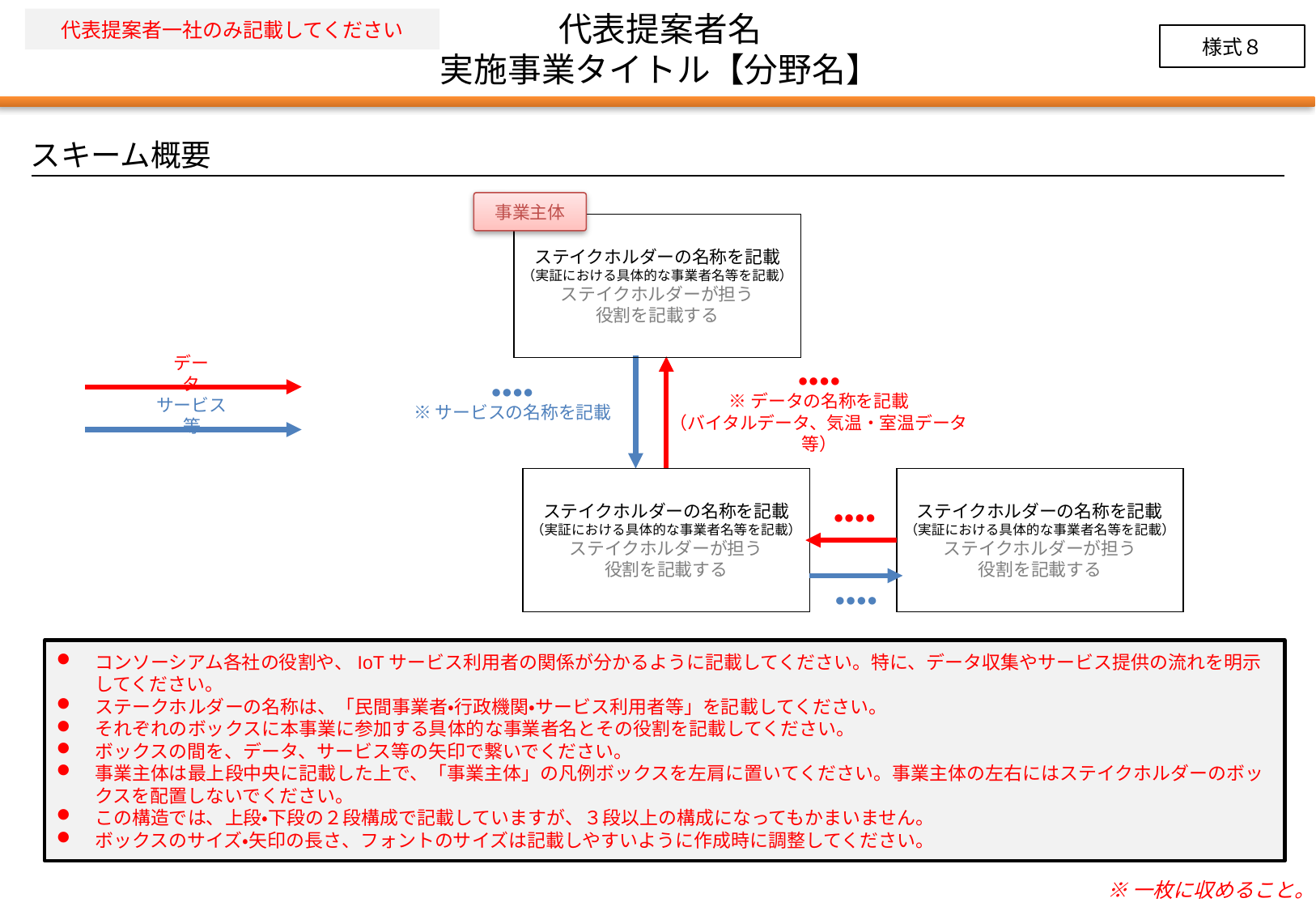

代表提案者名
実施事業タイトル【分野名】
代表提案者一社のみ記載してください
様式８

スキーム概要
事業主体
ステイクホルダーの名称を記載
（実証における具体的な事業者名等を記載）
ステイクホルダーが担う
役割を記載する
データ
●●●●
※データの名称を記載
（バイタルデータ、気温・室温データ等）
●●●●
※サービスの名称を記載
サービス等
ステイクホルダーの名称を記載
（実証における具体的な事業者名等を記載）
ステイクホルダーが担う
役割を記載する
ステイクホルダーの名称を記載
（実証における具体的な事業者名等を記載）
ステイクホルダーが担う
役割を記載する
●●●●
●●●●
コンソーシアム各社の役割や、IoTサービス利用者の関係が分かるように記載してください。特に、データ収集やサービス提供の流れを明示してください。
ステークホルダーの名称は、「民間事業者・行政機関・サービス利用者等」を記載してください。
それぞれのボックスに本事業に参加する具体的な事業者名とその役割を記載してください。
ボックスの間を、データ、サービス等の矢印で繋いでください。
事業主体は最上段中央に記載した上で、「事業主体」の凡例ボックスを左肩に置いてください。事業主体の左右にはステイクホルダーのボックスを配置しないでください。
この構造では、上段・下段の２段構成で記載していますが、３段以上の構成になってもかまいません。
ボックスのサイズ・矢印の長さ、フォントのサイズは記載しやすいように作成時に調整してください。
※一枚に収めること。